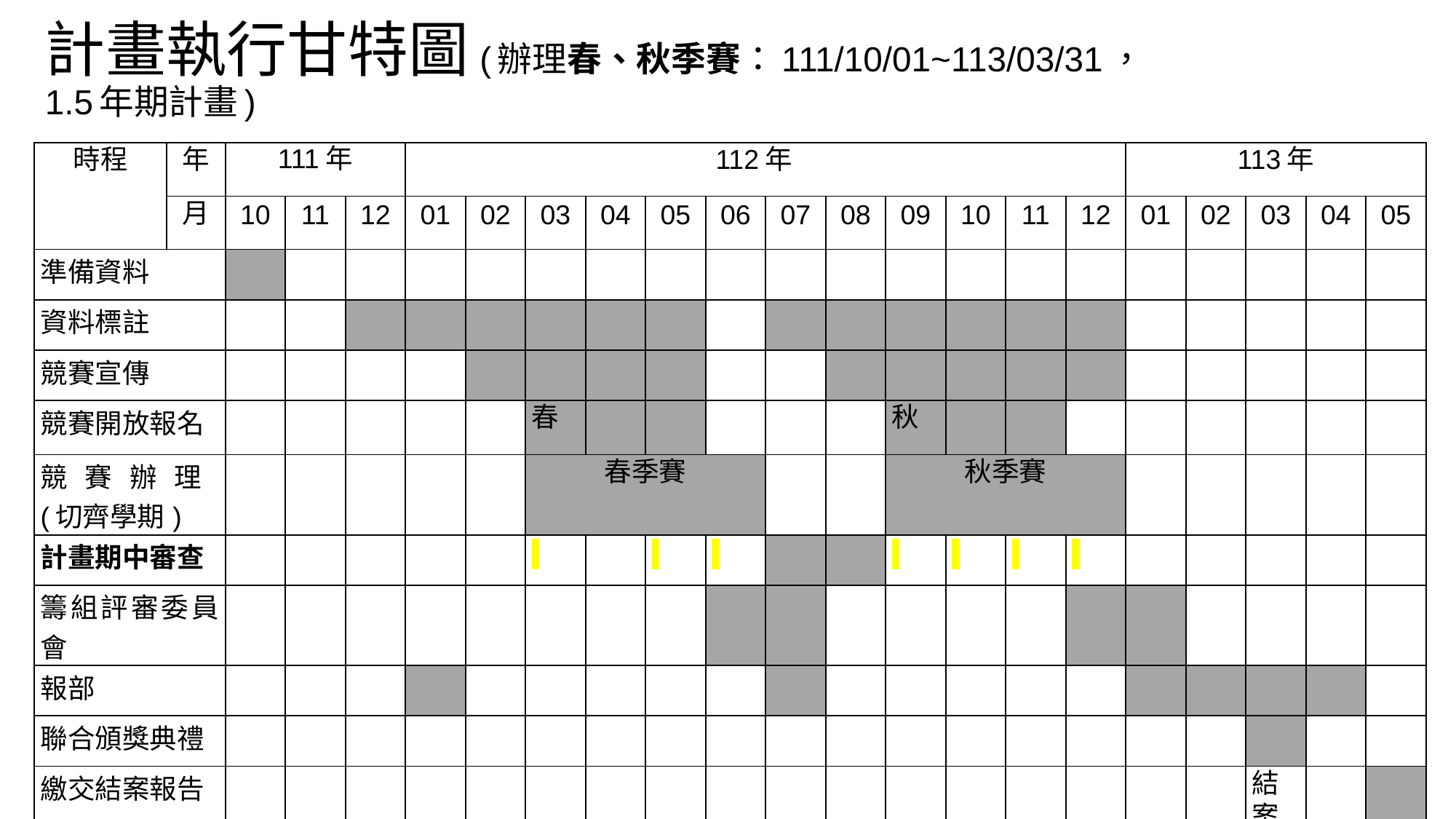

# 計畫執行甘特圖(辦理春、秋季賽：111/10/01~113/03/31， 1.5年期計畫)
| 時程 | 年 | 111年 |  |  | 112年 |  |  |  |  |  |  |  |  |  |  |  | 113年 |  |  |  |  |
| --- | --- | --- | --- | --- | --- | --- | --- | --- | --- | --- | --- | --- | --- | --- | --- | --- | --- | --- | --- | --- | --- |
|  | 月 | 10 | 11 | 12 | 01 | 02 | 03 | 04 | 05 | 06 | 07 | 08 | 09 | 10 | 11 | 12 | 01 | 02 | 03 | 04 | 05 |
| 準備資料 |  |  |  |  |  |  |  |  |  |  |  |  |  |  |  |  |  |  |  |  |  |
| 資料標註 |  |  |  |  |  |  |  |  |  |  |  |  |  |  |  |  |  |  |  |  |  |
| 競賽宣傳 |  |  |  |  |  |  |  |  |  |  |  |  |  |  |  |  |  |  |  |  |  |
| 競賽開放報名 |  |  |  |  |  |  | 春 |  |  |  |  |  | 秋 |  |  |  |  |  |  |  |  |
| 競賽辦理 (切齊學期) |  |  |  |  |  |  | 春季賽 |  |  |  |  |  | 秋季賽 |  |  |  |  |  |  |  |  |
| 計畫期中審查 |  |  |  |  |  |  |  |  |  |  |  |  |  |  |  |  |  |  |  |  |  |
| 籌組評審委員會 |  |  |  |  |  |  |  |  |  |  |  |  |  |  |  |  |  |  |  |  |  |
| 報部 |  |  |  |  |  |  |  |  |  |  |  |  |  |  |  |  |  |  |  |  |  |
| 聯合頒獎典禮 |  |  |  |  |  |  |  |  |  |  |  |  |  |  |  |  |  |  |  |  |  |
| 繳交結案報告 |  |  |  |  |  |  |  |  |  |  |  |  |  |  |  |  |  |  | 結案 |  |  |
15